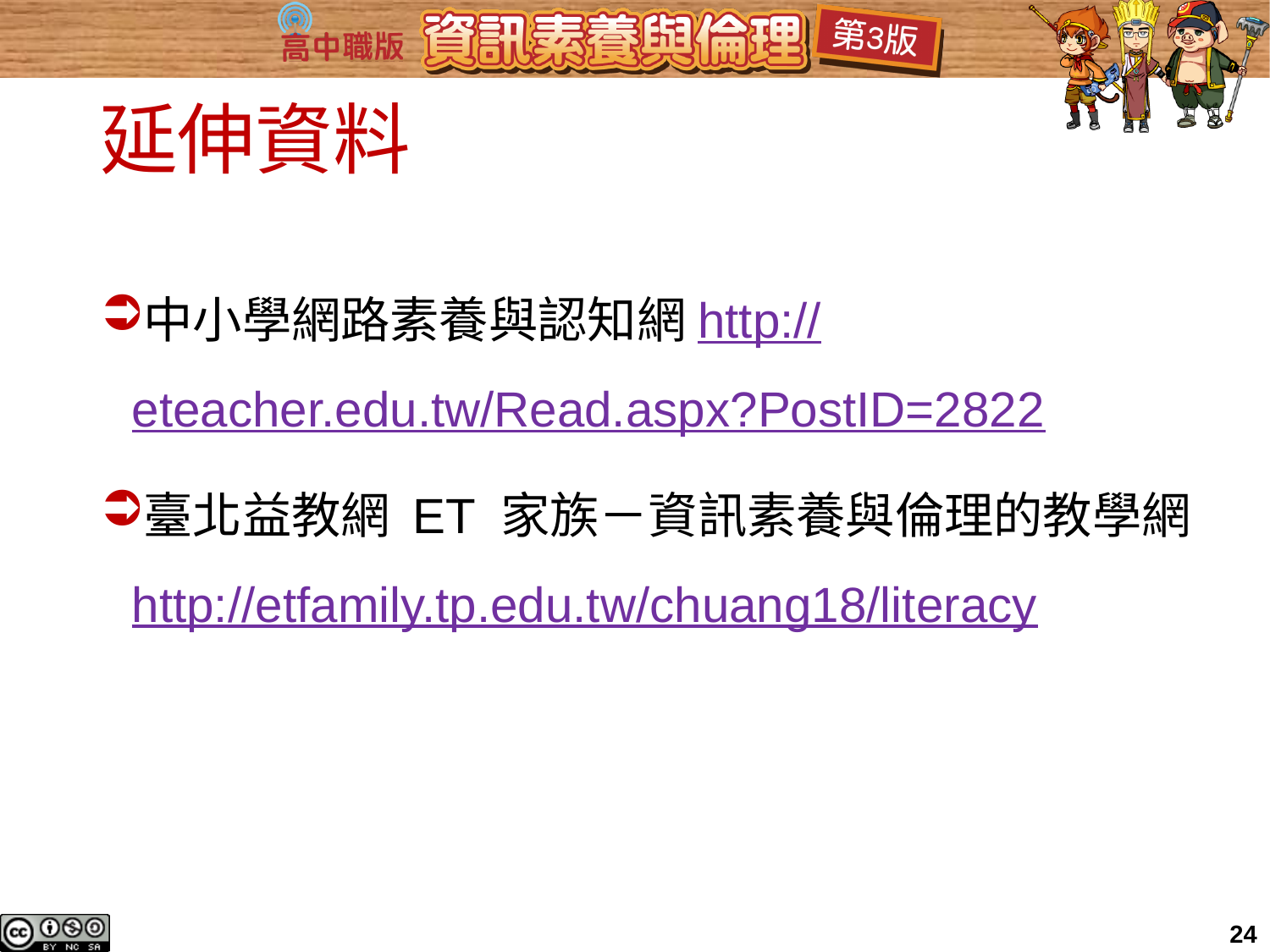

# 延伸資料
中小學網路素養與認知網http://eteacher.edu.tw/Read.aspx?PostID=2822
臺北益教網 ET 家族－資訊素養與倫理的教學網http://etfamily.tp.edu.tw/chuang18/literacy

24